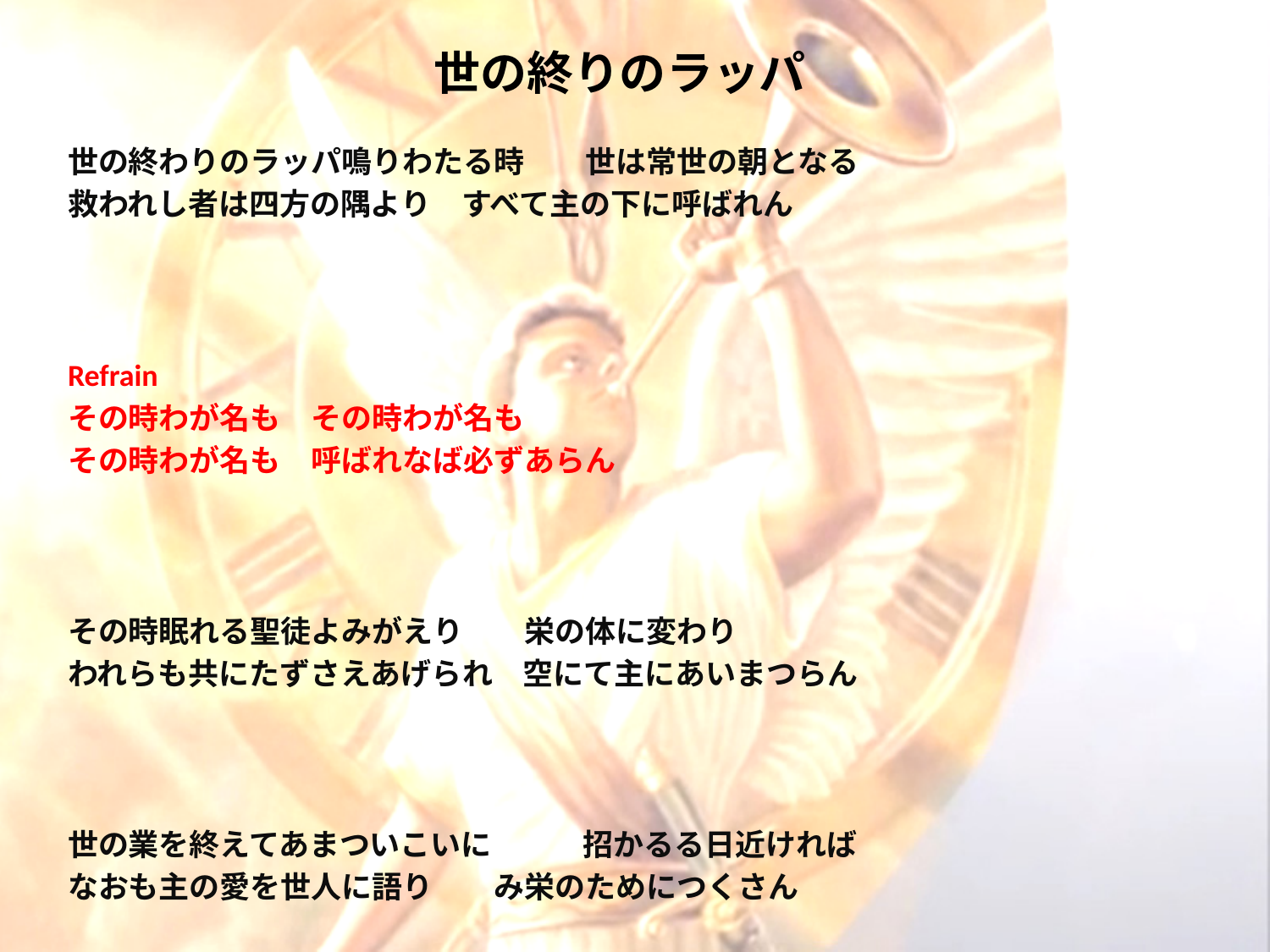

# 世の終りのラッパ
世の終わりのラッパ鳴りわたる時　　世は常世の朝となる
救われし者は四方の隅より　すべて主の下に呼ばれん

Refrain
その時わが名も　その時わが名も
その時わが名も　呼ばれなば必ずあらん

その時眠れる聖徒よみがえり　　栄の体に変わり
われらも共にたずさえあげられ　空にて主にあいまつらん

世の業を終えてあまついこいに　　　招かるる日近ければ
なおも主の愛を世人に語り　　み栄のためにつくさん